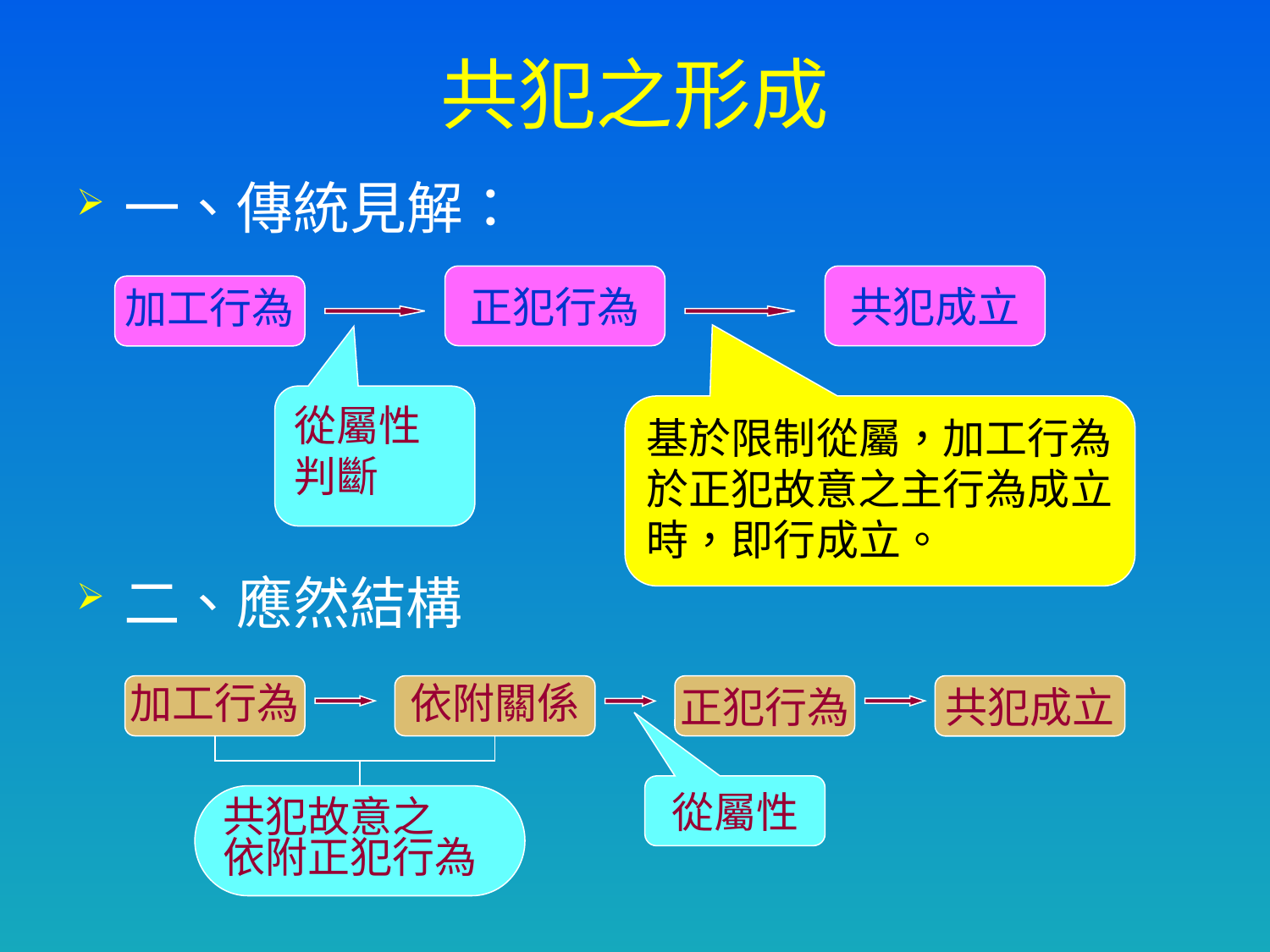

# 共犯之形成
一、傳統見解：

二、應然結構
正犯行為
共犯成立
加工行為

從屬性判斷
基於限制從屬，加工行為於正犯故意之主行為成立時，即行成立。
加工行為
依附關係
正犯行為
共犯成立

從屬性
共犯故意之
依附正犯行為